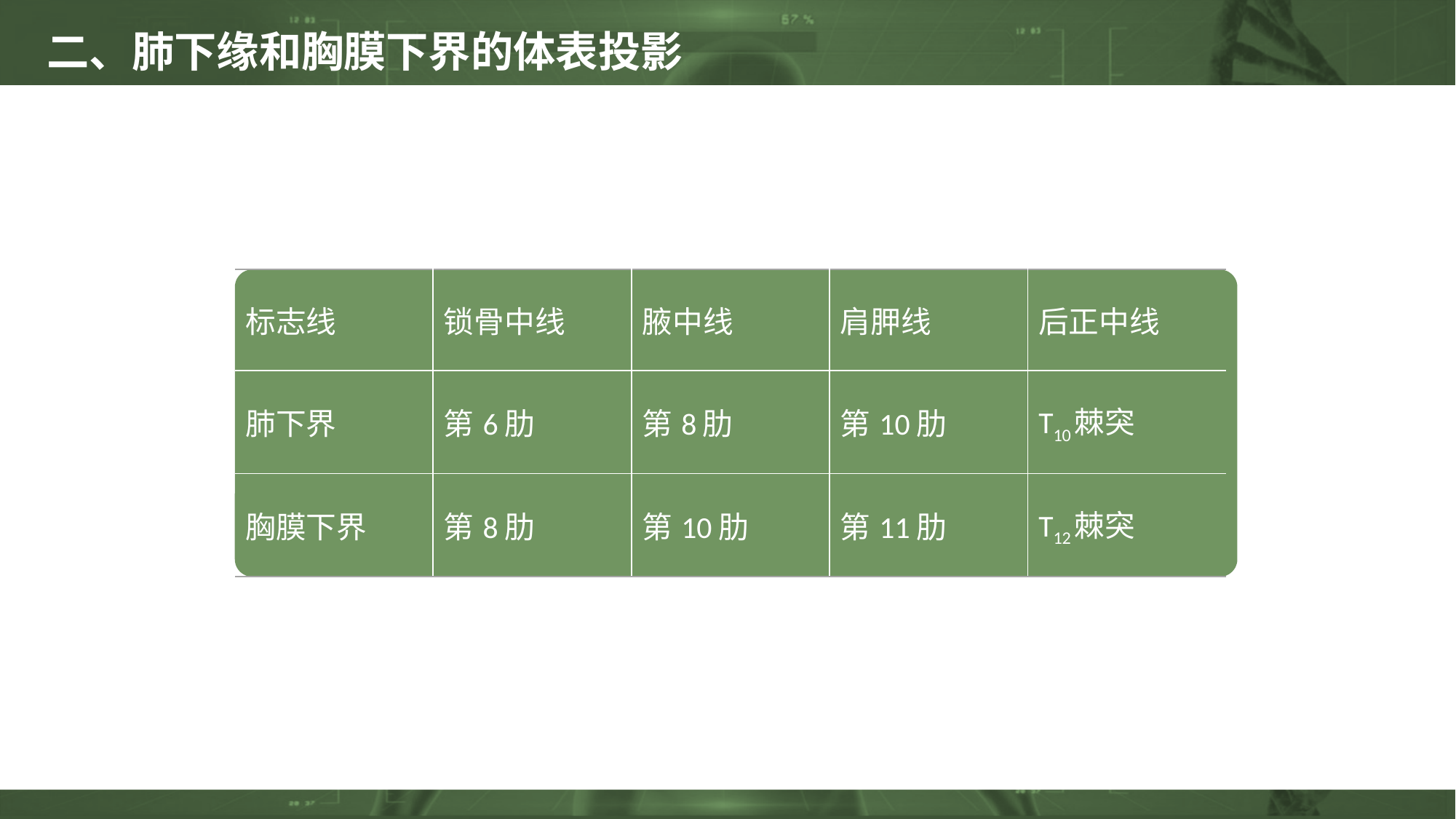

二、肺下缘和胸膜下界的体表投影

| 标志线 | 锁骨中线 | 腋中线 | 肩胛线 | 后正中线 |
| --- | --- | --- | --- | --- |
| 肺下界 | 第6肋 | 第8肋 | 第10肋 | T10棘突 |
| 胸膜下界 | 第8肋 | 第10肋 | 第11肋 | T12棘突 |